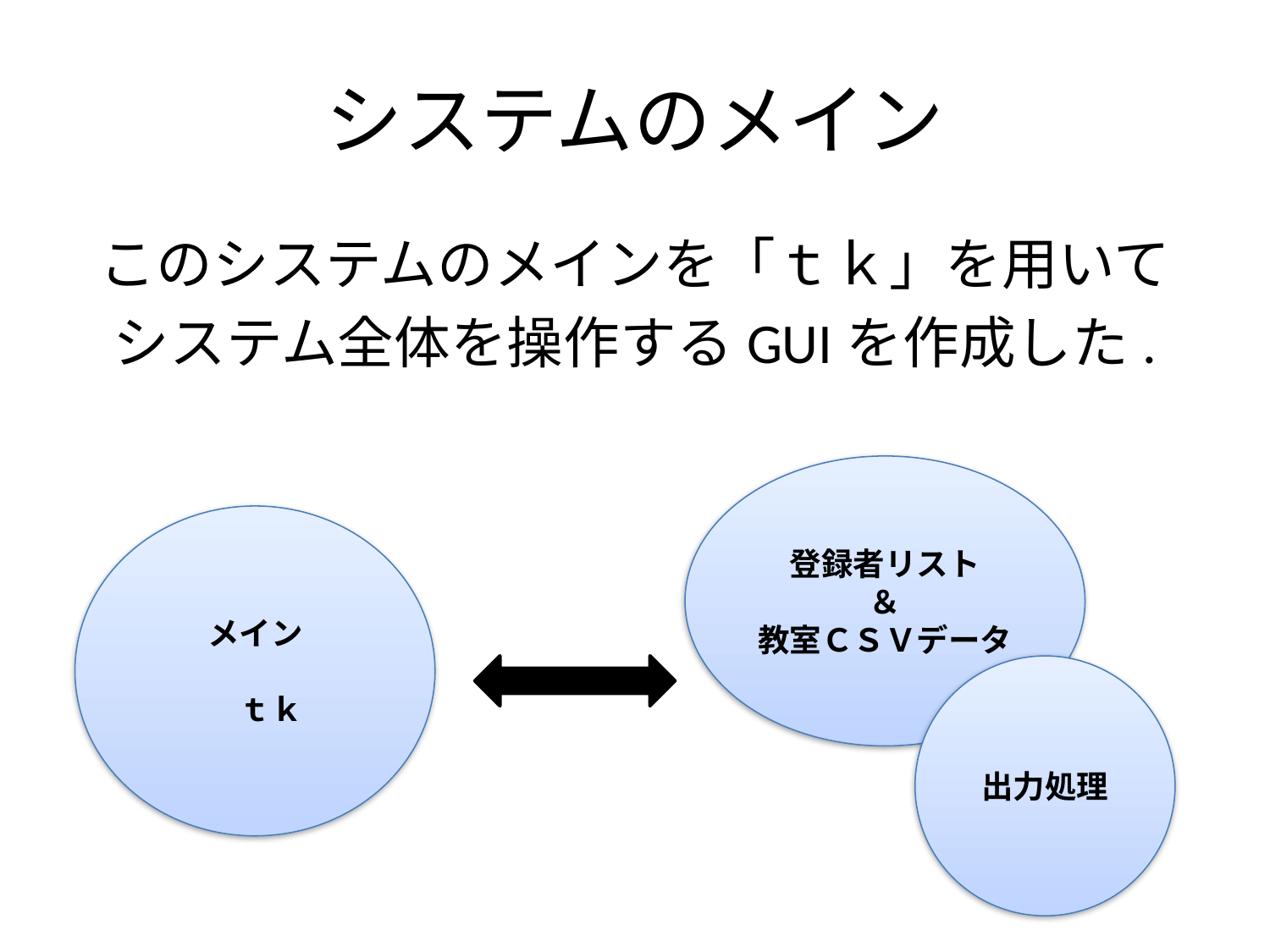

# システムのメイン
このシステムのメインを「ｔｋ」を用いて
システム全体を操作するGUIを作成した.

登録者リスト
＆
教室ＣＳＶデータ
メイン

　ｔｋ

出力処理